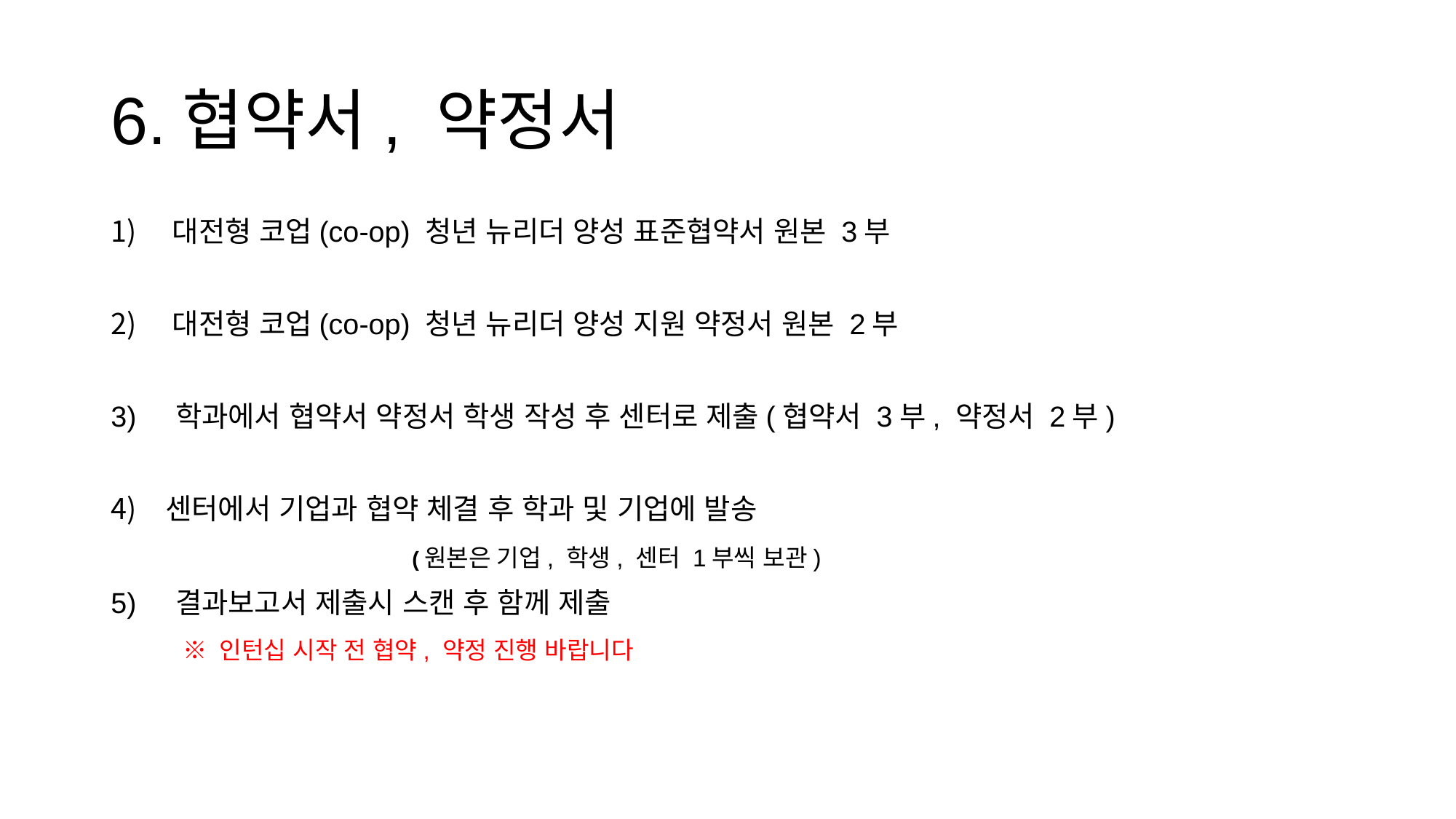

# 6.협약서, 약정서
대전형 코업(co-op) 청년 뉴리더 양성 표준협약서 원본 3부

대전형 코업(co-op) 청년 뉴리더 양성 지원 약정서 원본 2부

3)    학과에서 협약서 약정서 학생 작성 후 센터로 제출(협약서 3부, 약정서 2부)

센터에서 기업과 협약 체결 후 학과 및 기업에 발송
                                    (원본은 기업, 학생, 센터 1부씩 보관)
5)    결과보고서 제출시 스캔 후 함께 제출
         ※ 인턴십 시작 전 협약, 약정 진행 바랍니다